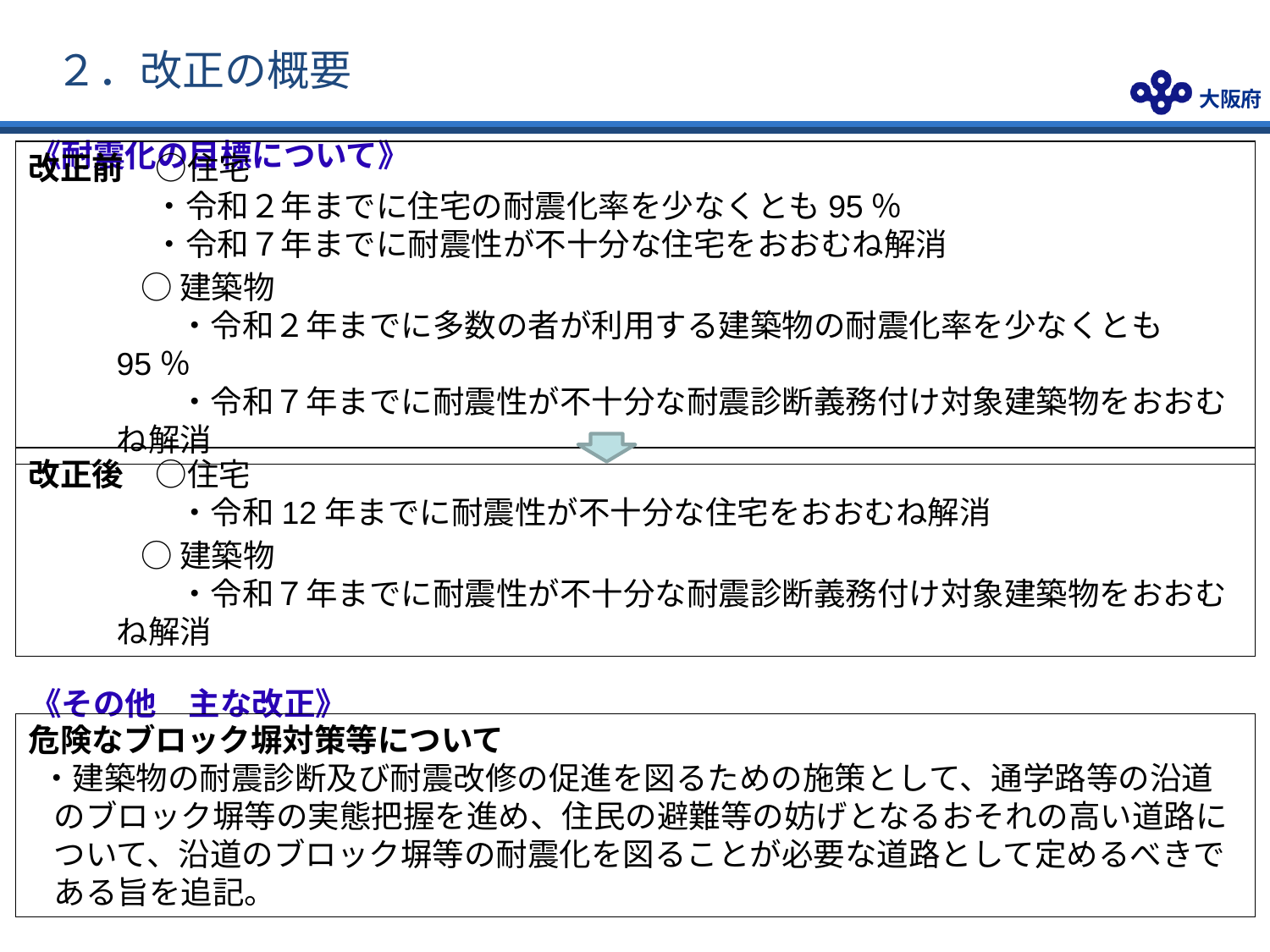

# ２．改正の概要
　《耐震化の目標について》
改正前　○住宅
・令和２年までに住宅の耐震化率を少なくとも95％
・令和７年までに耐震性が不十分な住宅をおおむね解消
○建築物
・令和２年までに多数の者が利用する建築物の耐震化率を少なくとも95％
・令和７年までに耐震性が不十分な耐震診断義務付け対象建築物をおおむね解消

改正後　○住宅
・令和12年までに耐震性が不十分な住宅をおおむね解消
○建築物
・令和７年までに耐震性が不十分な耐震診断義務付け対象建築物をおおむね解消
　《その他　主な改正》
危険なブロック塀対策等について
・建築物の耐震診断及び耐震改修の促進を図るための施策として、通学路等の沿道のブロック塀等の実態把握を進め、住民の避難等の妨げとなるおそれの高い道路について、沿道のブロック塀等の耐震化を図ることが必要な道路として定めるべきである旨を追記。